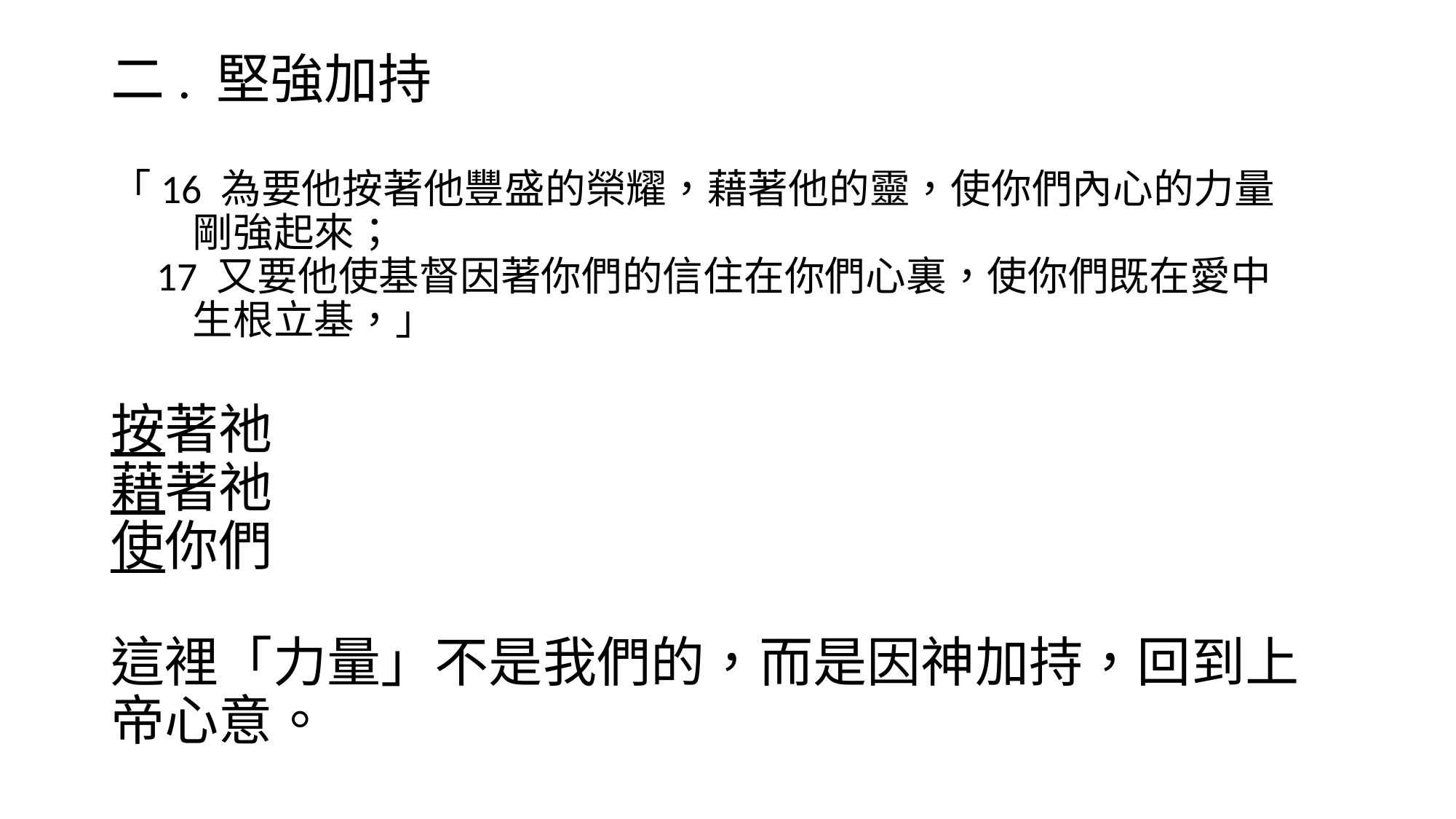

# 二. 堅強加持 「16 為要他按著他豐盛的榮耀，藉著他的靈，使你們內心的力量 剛強起來； 17 又要他使基督因著你們的信住在你們心裏，使你們既在愛中 生根立基，」 按著祂 藉著祂 使你們 這裡「力量」不是我們的，而是因神加持，回到上帝心意。